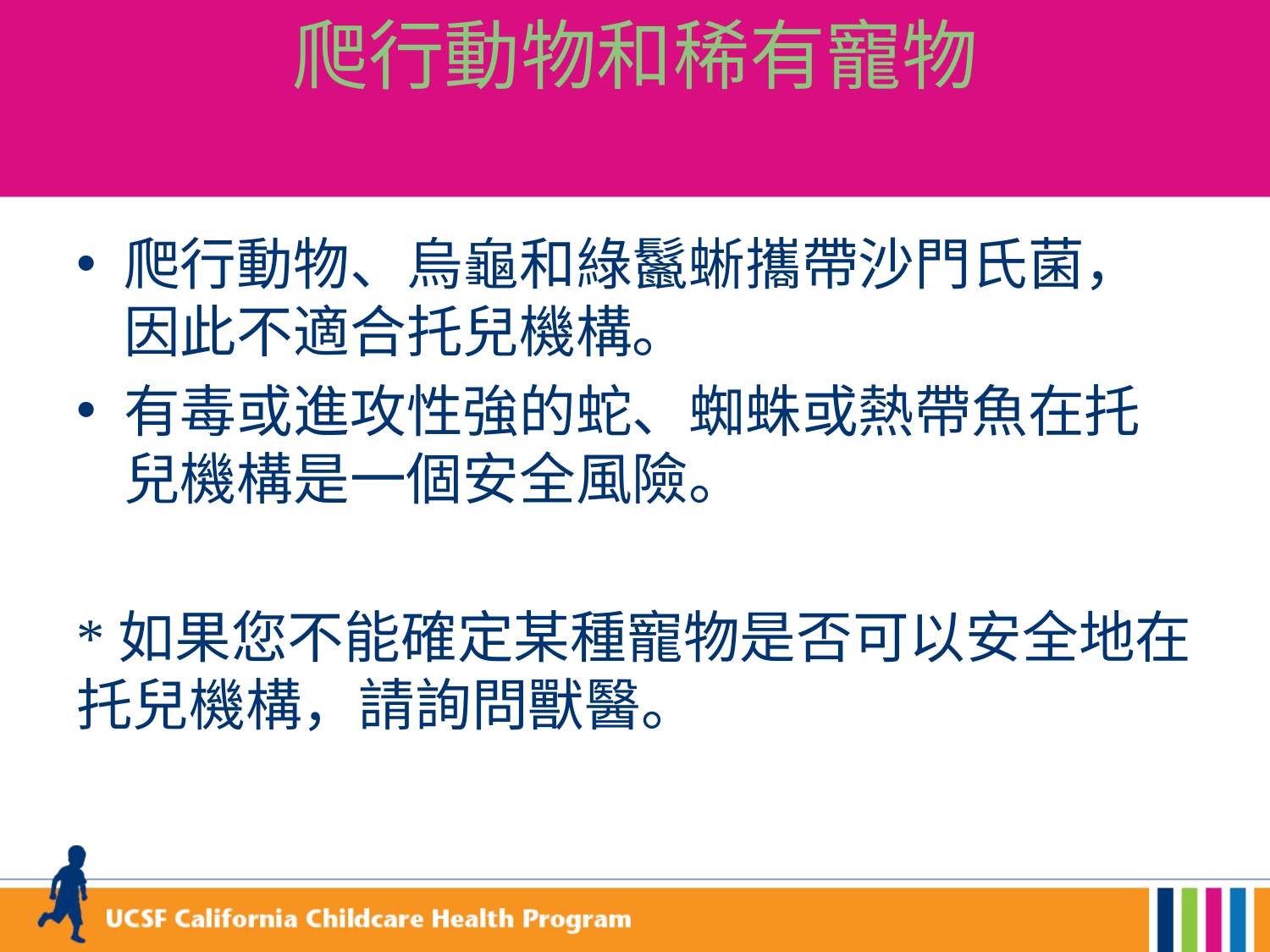

# 爬行動物和稀有寵物
爬行動物、烏龜和綠鬣蜥攜帶沙門氏菌，因此不適合托兒機構。
有毒或進攻性強的蛇、蜘蛛或熱帶魚在托兒機構是一個安全風險。

*如果您不能確定某種寵物是否可以安全地在托兒機構，請詢問獸醫。